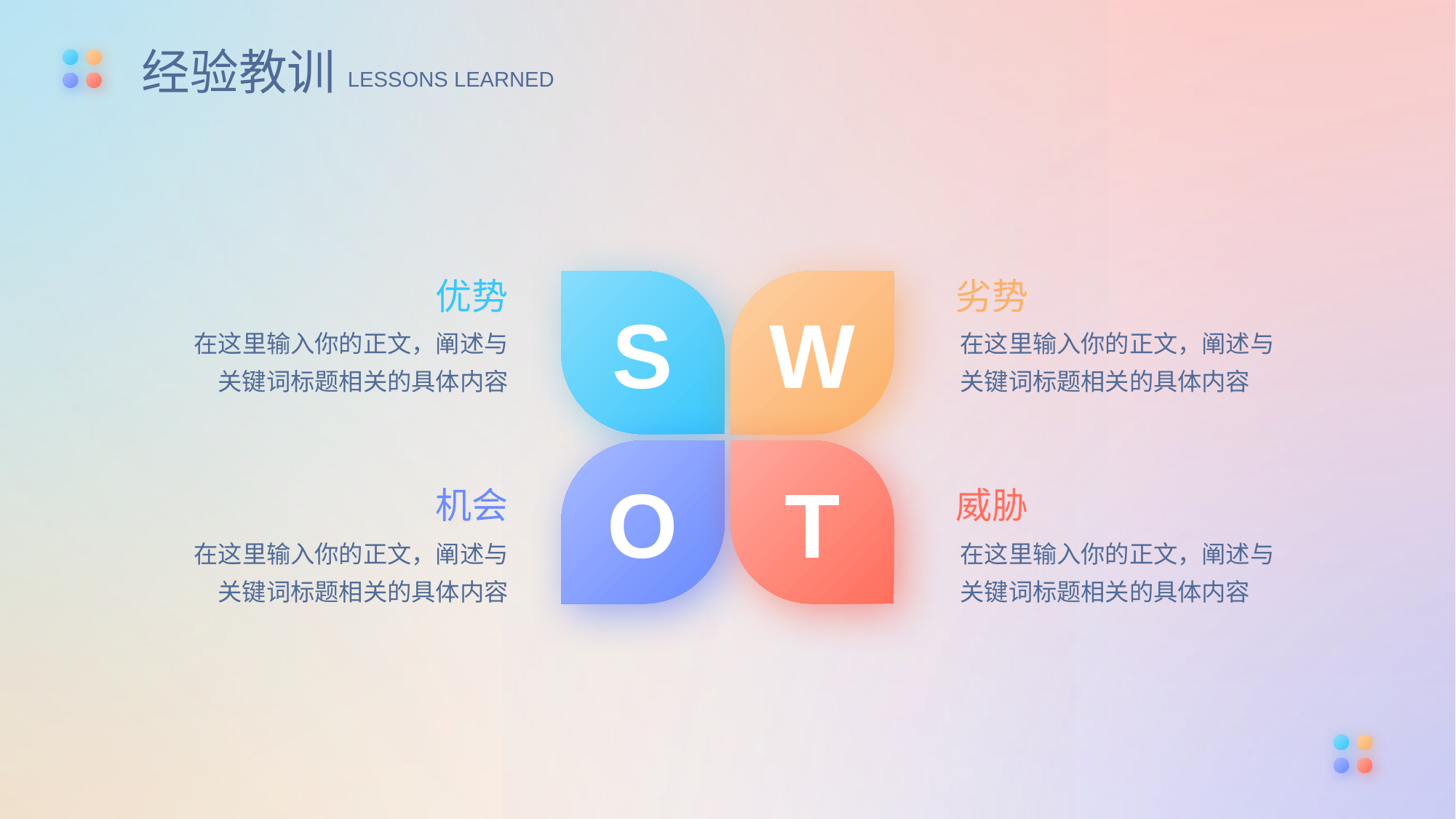

经验教训
LESSONS LEARNED
优势
劣势

S

W

在这里输入你的正文，阐述与关键词标题相关的具体内容
在这里输入你的正文，阐述与关键词标题相关的具体内容

O

T
机会
威胁
在这里输入你的正文，阐述与关键词标题相关的具体内容
在这里输入你的正文，阐述与关键词标题相关的具体内容